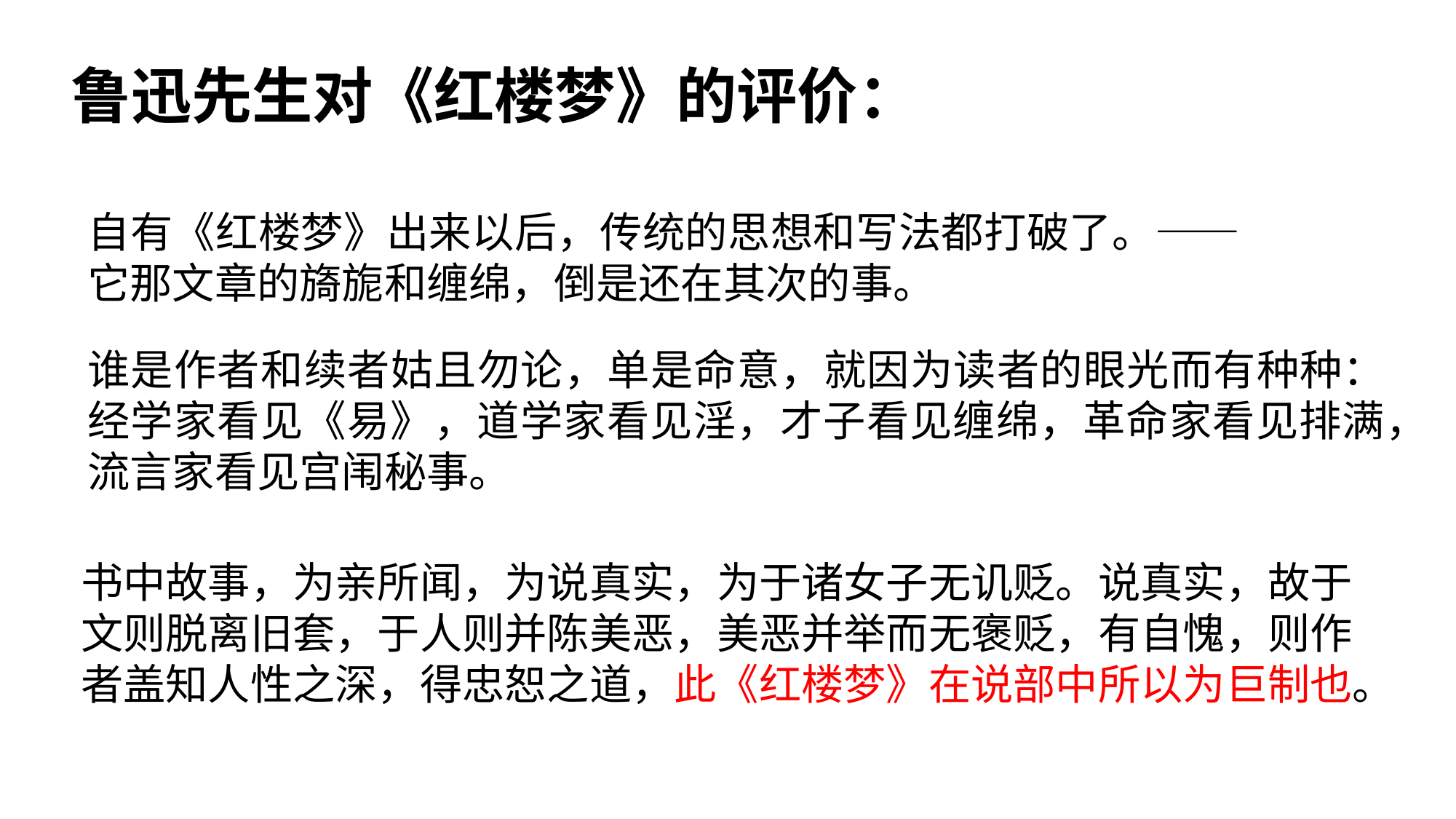

鲁迅先生对《红楼梦》的评价：
自有《红楼梦》出来以后，传统的思想和写法都打破了。——它那文章的旖旎和缠绵，倒是还在其次的事。
谁是作者和续者姑且勿论，单是命意，就因为读者的眼光而有种种：经学家看见《易》，道学家看见淫，才子看见缠绵，革命家看见排满，流言家看见宫闱秘事。
书中故事，为亲所闻，为说真实，为于诸女子无讥贬。说真实，故于文则脱离旧套，于人则并陈美恶，美恶并举而无褒贬，有自愧，则作者盖知人性之深，得忠恕之道，此《红楼梦》在说部中所以为巨制也。